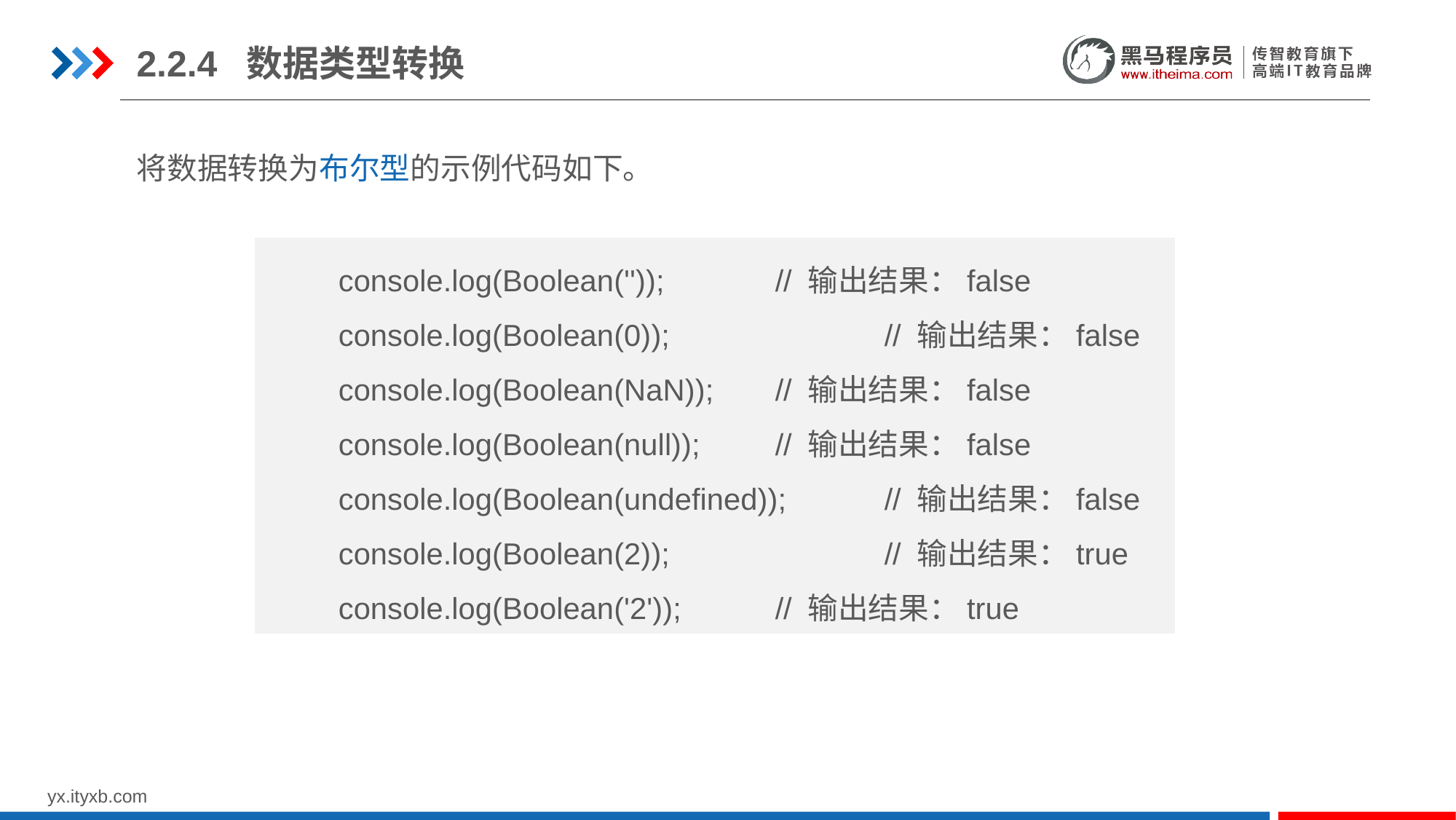

2.2.4  数据类型转换
将数据转换为布尔型的示例代码如下。
console.log(Boolean(''));		// 输出结果：false
console.log(Boolean(0)); 		// 输出结果：false
console.log(Boolean(NaN));	// 输出结果：false
console.log(Boolean(null)); 	// 输出结果：false
console.log(Boolean(undefined)); 	// 输出结果：false
console.log(Boolean(2)); 		// 输出结果：true
console.log(Boolean('2')); 	// 输出结果：true